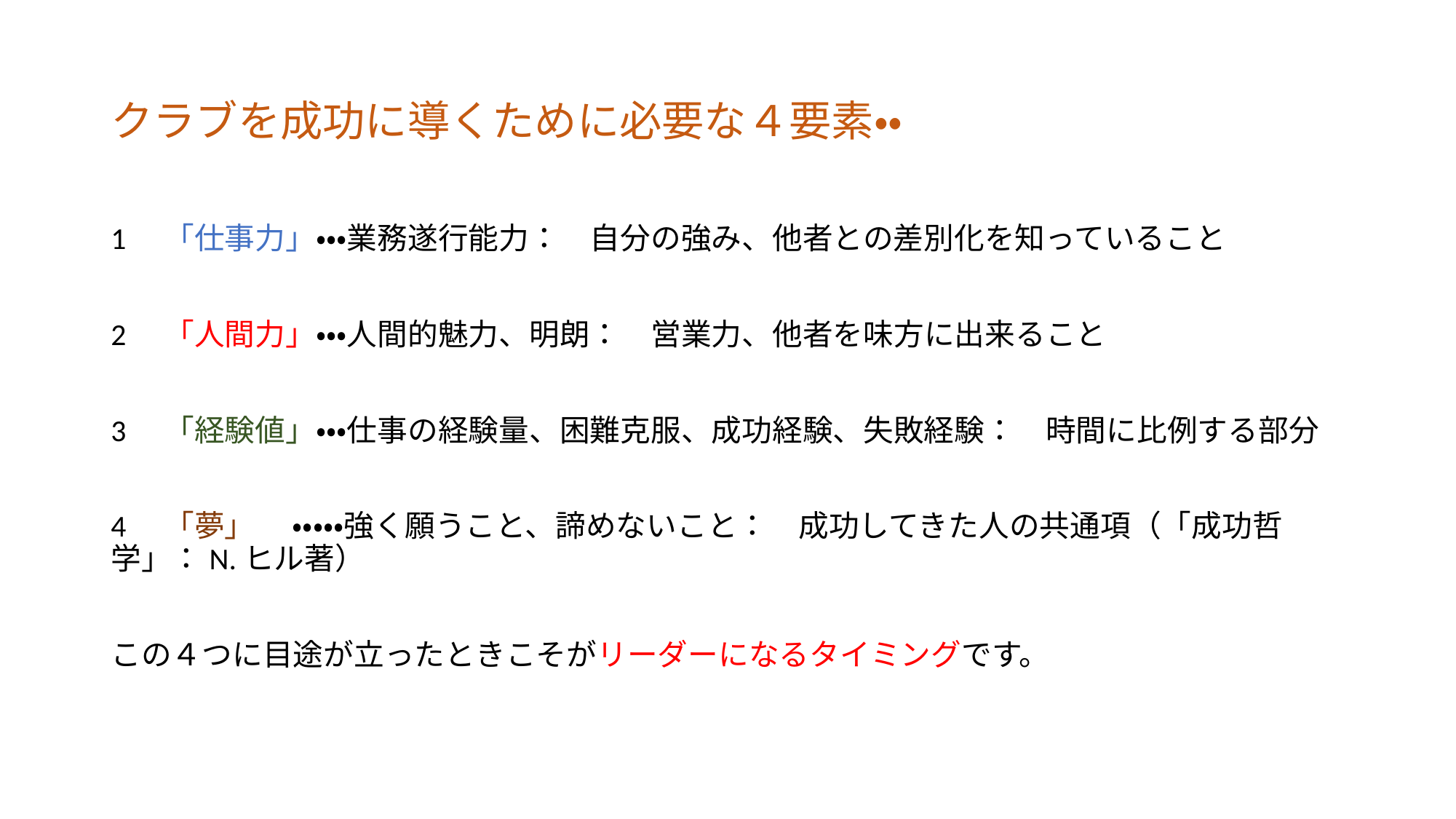

# クラブを成功に導くために必要な４要素・・
1　「仕事力」・・・業務遂行能力：　自分の強み、他者との差別化を知っていること

2　「人間力」・・・人間的魅力、明朗：　営業力、他者を味方に出来ること

3　「経験値」・・・仕事の経験量、困難克服、成功経験、失敗経験：　時間に比例する部分

4　「夢」　 ・・・・・強く願うこと、諦めないこと：　成功してきた人の共通項（「成功哲学」：N.ヒル著）

この４つに目途が立ったときこそがリーダーになるタイミングです。